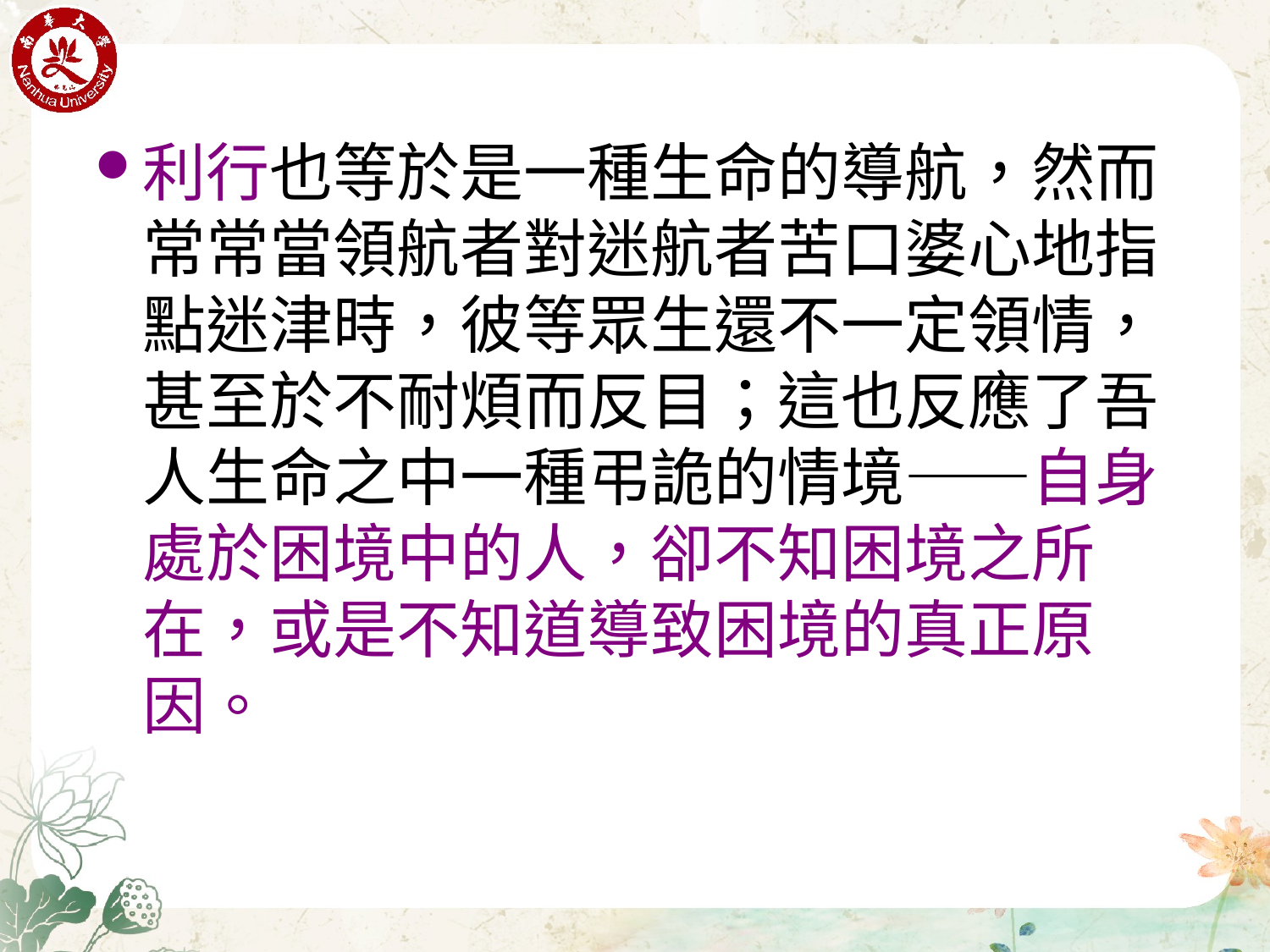

利行也等於是一種生命的導航，然而常常當領航者對迷航者苦口婆心地指點迷津時，彼等眾生還不一定領情，甚至於不耐煩而反目；這也反應了吾人生命之中一種弔詭的情境——自身處於困境中的人，卻不知困境之所在，或是不知道導致困境的真正原因。